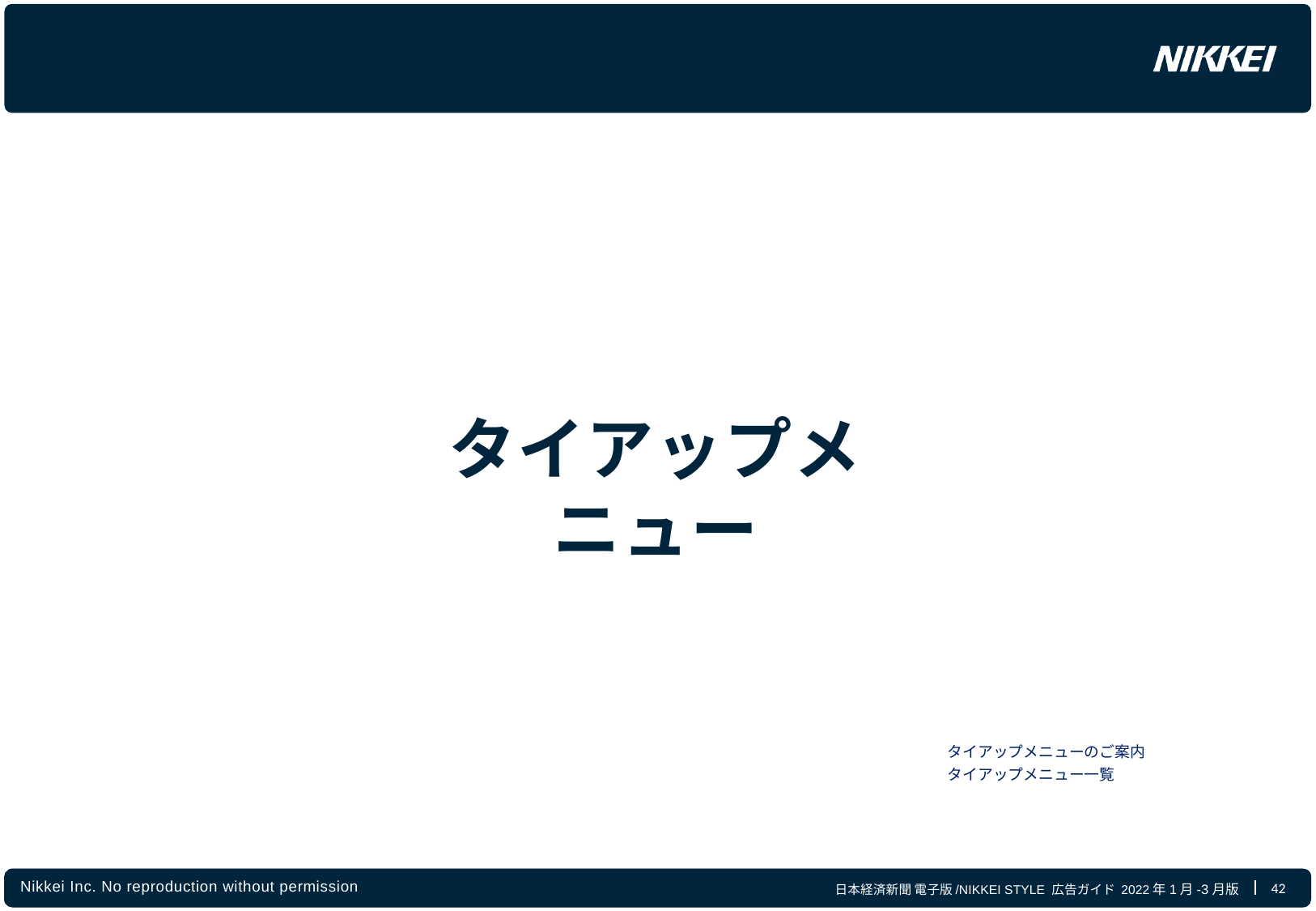

タイアップメニュー
| タイアップメニューのご案内 |
| --- |
| タイアップメニュー一覧 |